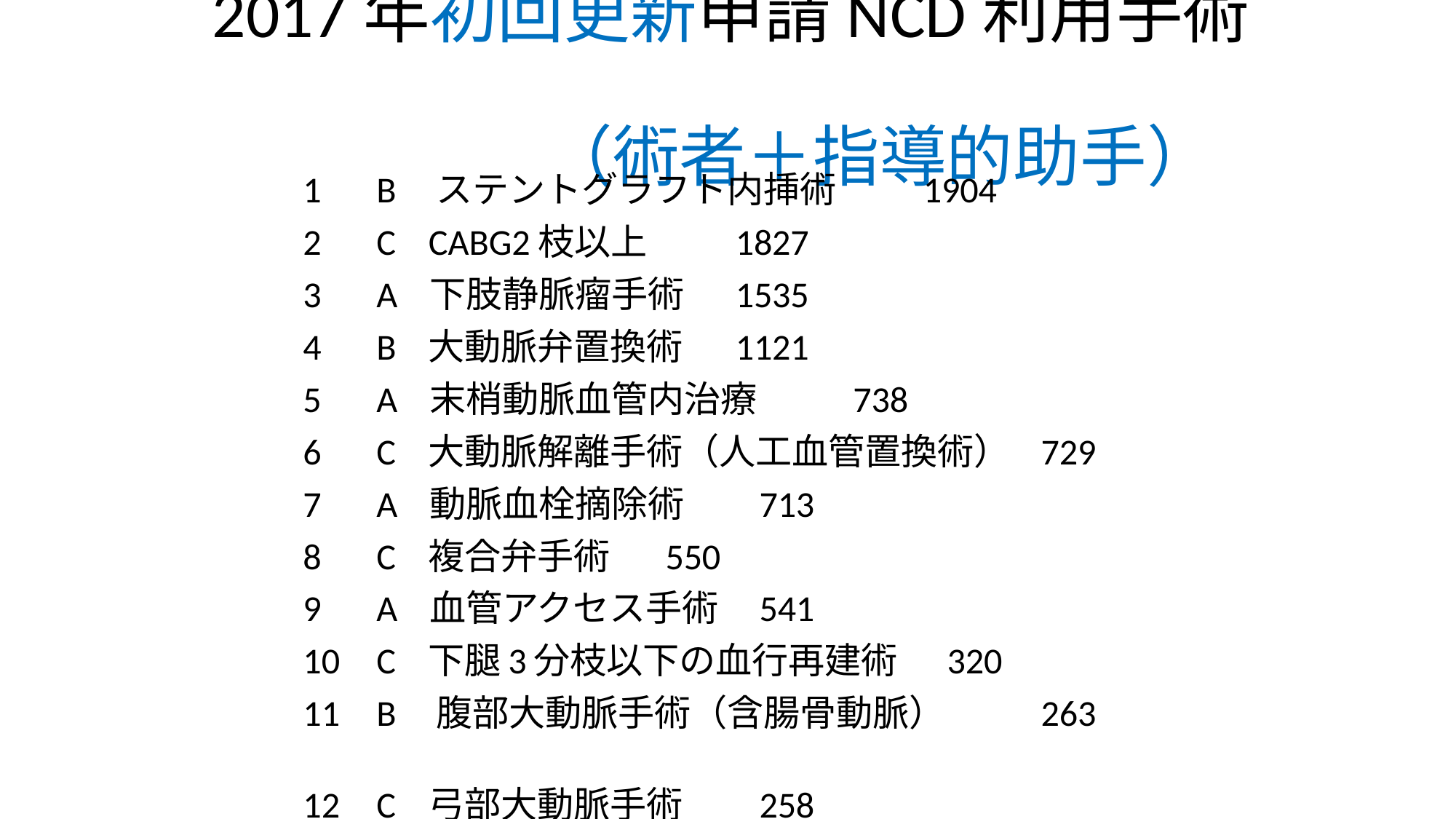

# 2017年初回更新申請NCD利用手術　 　　　　　（術者＋指導的助手）
  B    ステントグラフト内挿術			1904
  C    CABG2枝以上				1827
  A   下肢静脈瘤手術				1535
  B   大動脈弁置換術				1121
  A   末梢動脈血管内治療			  738
  C   大動脈解離手術（人工血管置換術）	  729
  A   動脈血栓摘除術				  713
  C   複合弁手術					  550
  A   血管アクセス手術				  541
  C   下腿3分枝以下の血行再建術		  320
  B    腹部大動脈手術（含腸骨動脈）		  263
  C   弓部大動脈手術				  258